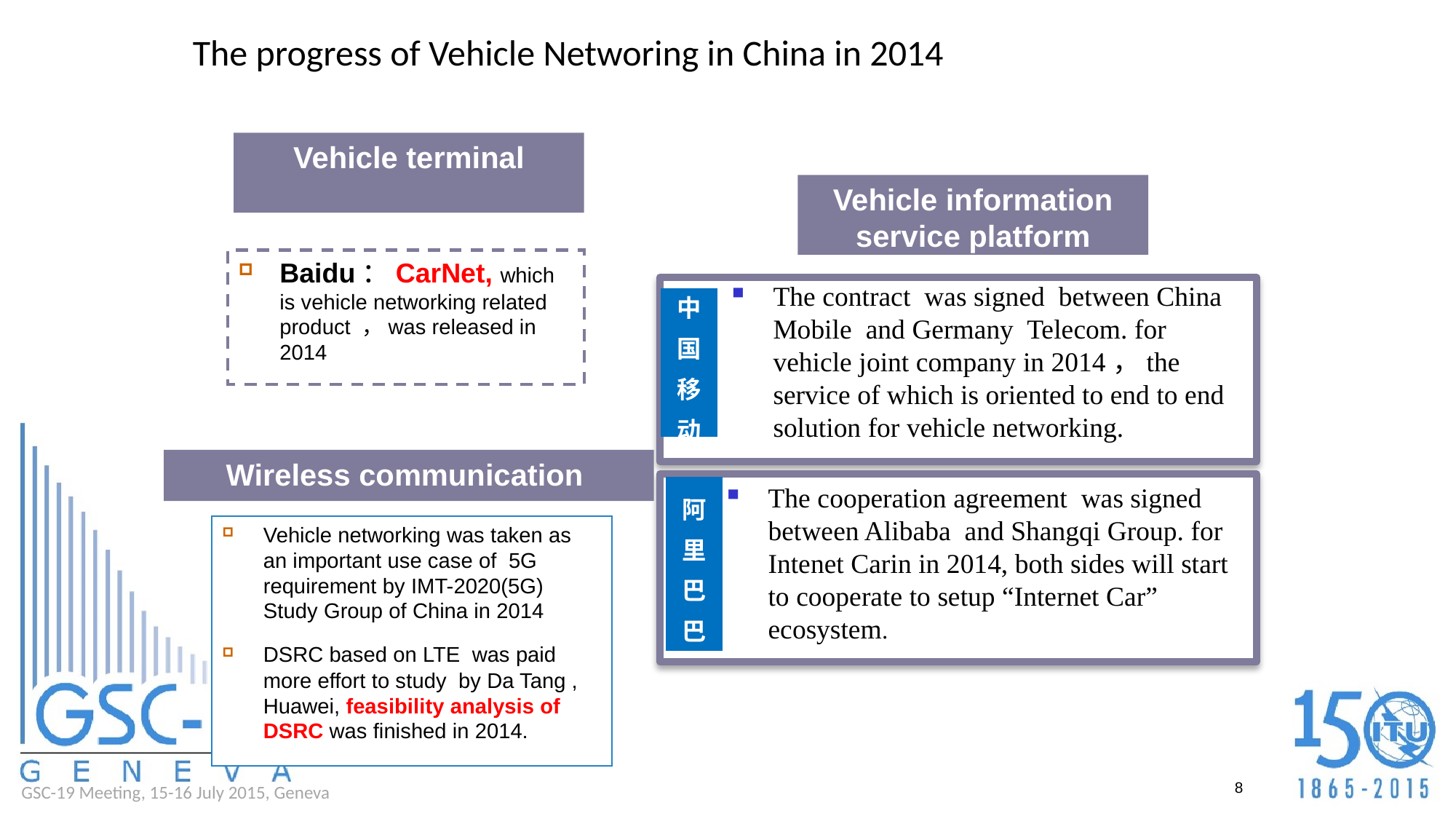

# The progress of Vehicle Networing in China in 2014
Vehicle terminal
Vehicle information service platform
Baidu：CarNet, which is vehicle networking related product ，was released in 2014

The contract  was signed  between China Mobile  and Germany  Telecom. for vehicle joint company in 2014，the service of which is oriented to end to end solution for vehicle networking.
中国移动
Wireless communication
The cooperation agreement  was signed  between Alibaba  and Shangqi Group. for Intenet Carin in 2014, both sides will start to cooperate to setup “Internet Car” ecosystem.

阿里巴巴
Vehicle networking was taken as an important use case of  5G requirement by IMT-2020(5G) Study Group of China in 2014
DSRC based on LTE  was paid more effort to study  by Da Tang , Huawei, feasibility analysis of DSRC was finished in 2014.
8